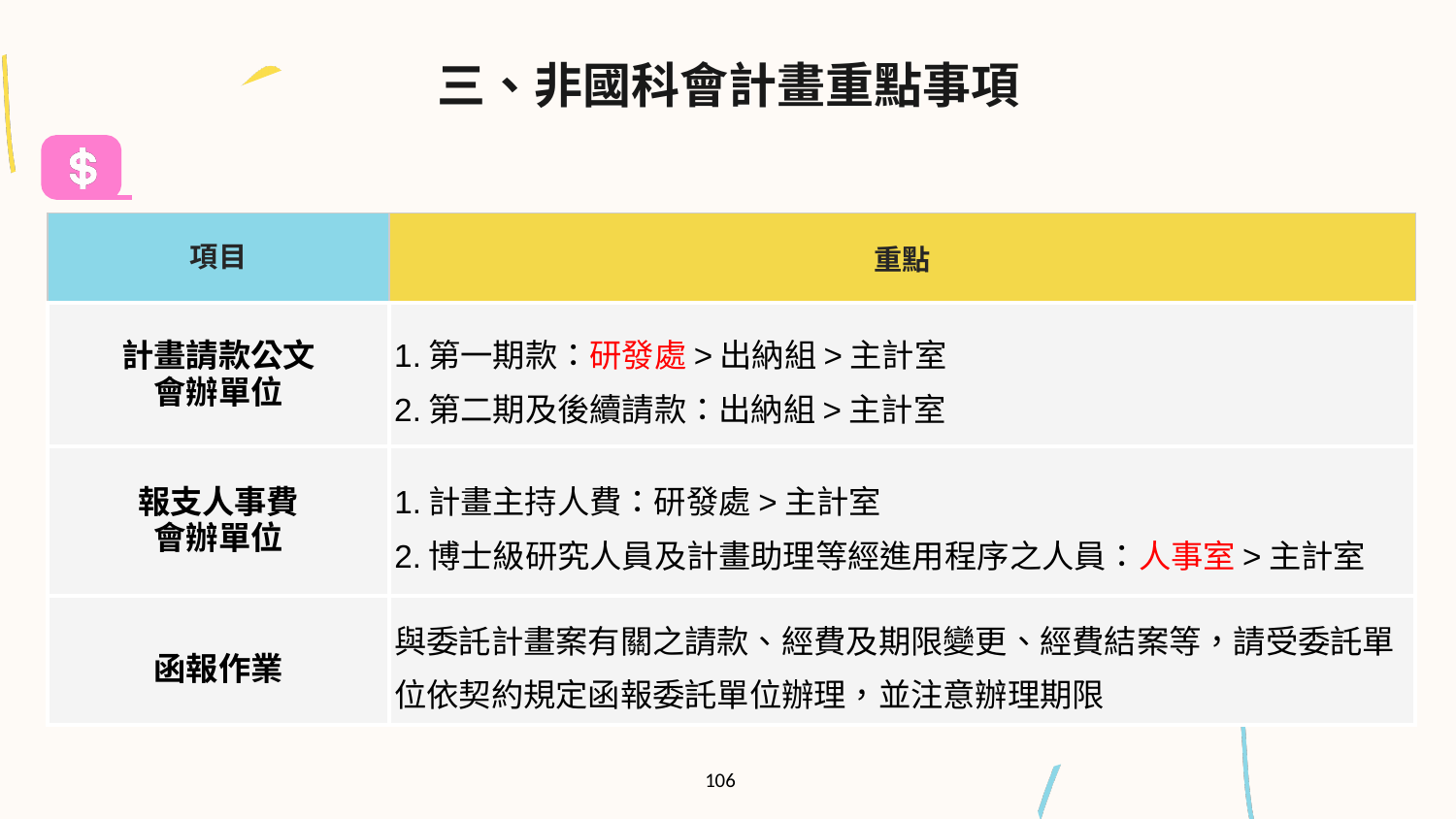

三、非國科會計畫重點事項

| 項目 | 重點 |
| --- | --- |
| 計畫請款公文 會辦單位 | 1.第一期款：研發處>出納組>主計室 2.第二期及後續請款：出納組>主計室 |
| 報支人事費 會辦單位 | 1.計畫主持人費：研發處>主計室 2.博士級研究人員及計畫助理等經進用程序之人員：人事室>主計室 |
| 函報作業 | 與委託計畫案有關之請款、經費及期限變更、經費結案等，請受委託單位依契約規定函報委託單位辦理，並注意辦理期限 |

106